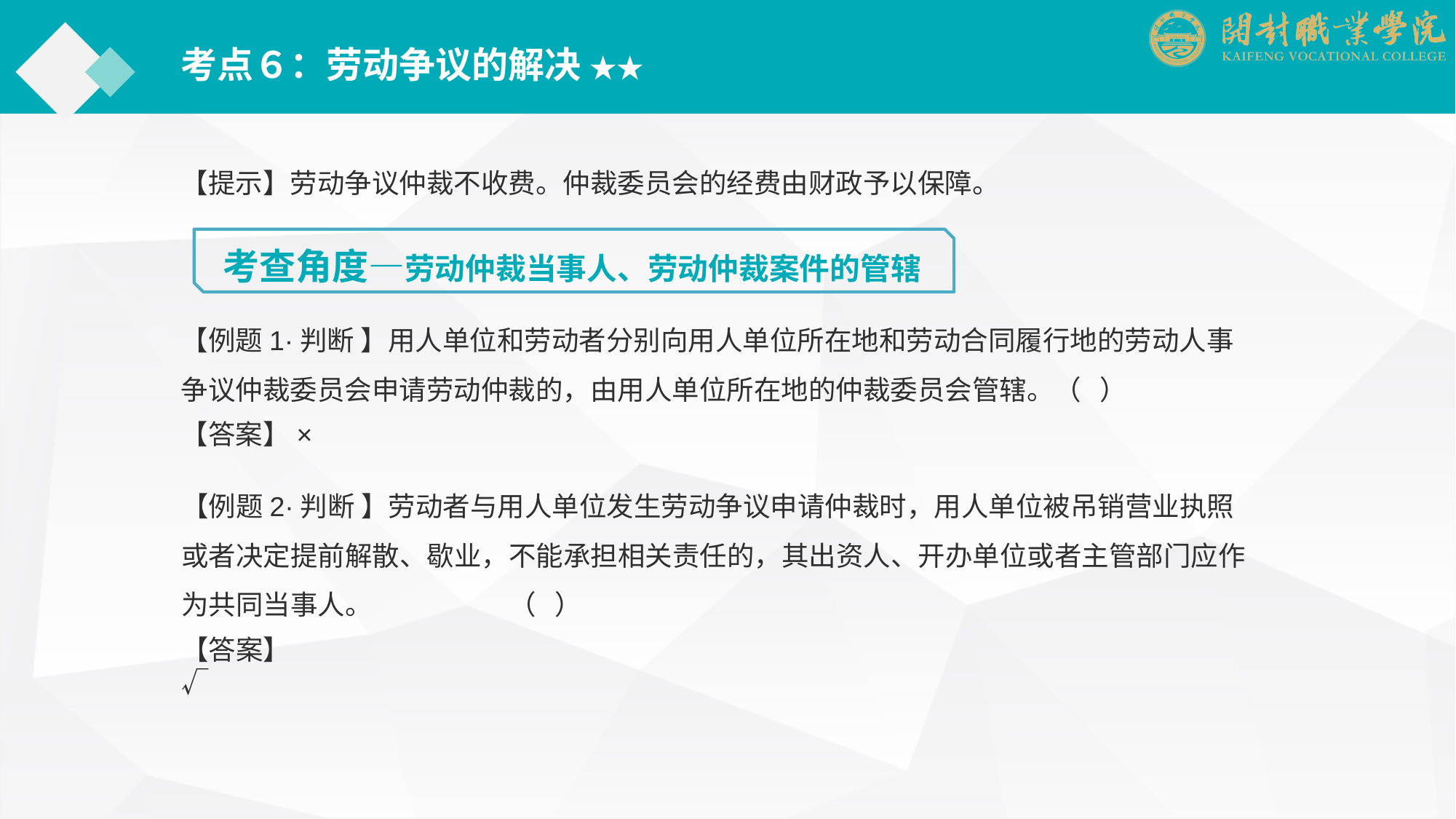

考点６：劳动争议的解决 ★★
【提示】劳动争议仲裁不收费。仲裁委员会的经费由财政予以保障。

考查角度—劳动仲裁当事人、劳动仲裁案件的管辖
【例题1·判断 】用人单位和劳动者分别向用人单位所在地和劳动合同履行地的劳动人事争议仲裁委员会申请劳动仲裁的，由用人单位所在地的仲裁委员会管辖。（   ）
【答案】×
【例题2·判断 】劳动者与用人单位发生劳动争议申请仲裁时，用人单位被吊销营业执照或者决定提前解散、歇业，不能承担相关责任的，其出资人、开办单位或者主管部门应作为共同当事人。	　　　　（   ）
【答案】√